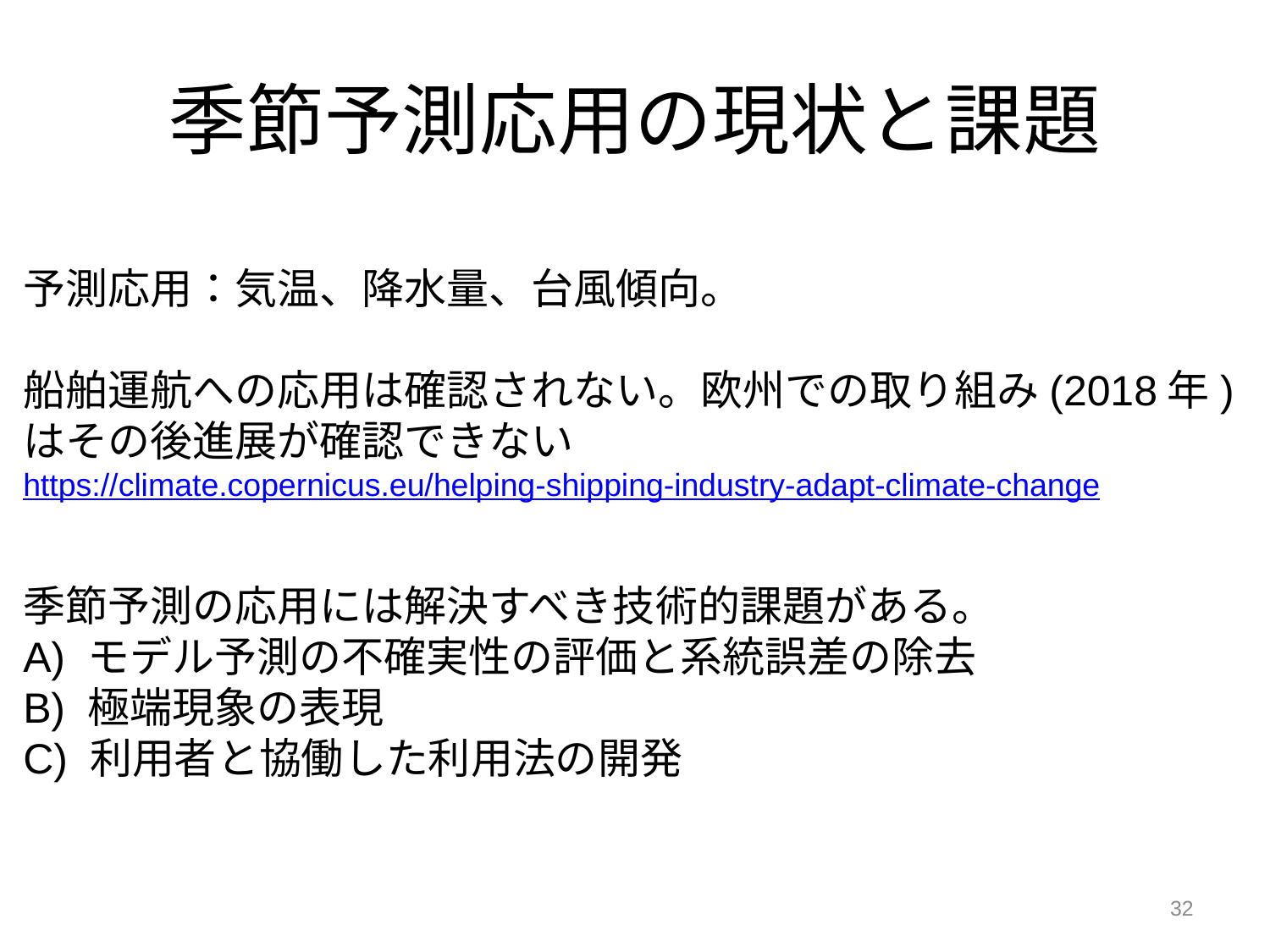

# 季節予測応用の現状と課題
予測応用：気温、降水量、台風傾向。

船舶運航への応用は確認されない。欧州での取り組み(2018年)はその後進展が確認できない
https://climate.copernicus.eu/helping-shipping-industry-adapt-climate-change

季節予測の応用には解決すべき技術的課題がある。
A) モデル予測の不確実性の評価と系統誤差の除去
B) 極端現象の表現
C) 利用者と協働した利用法の開発
32